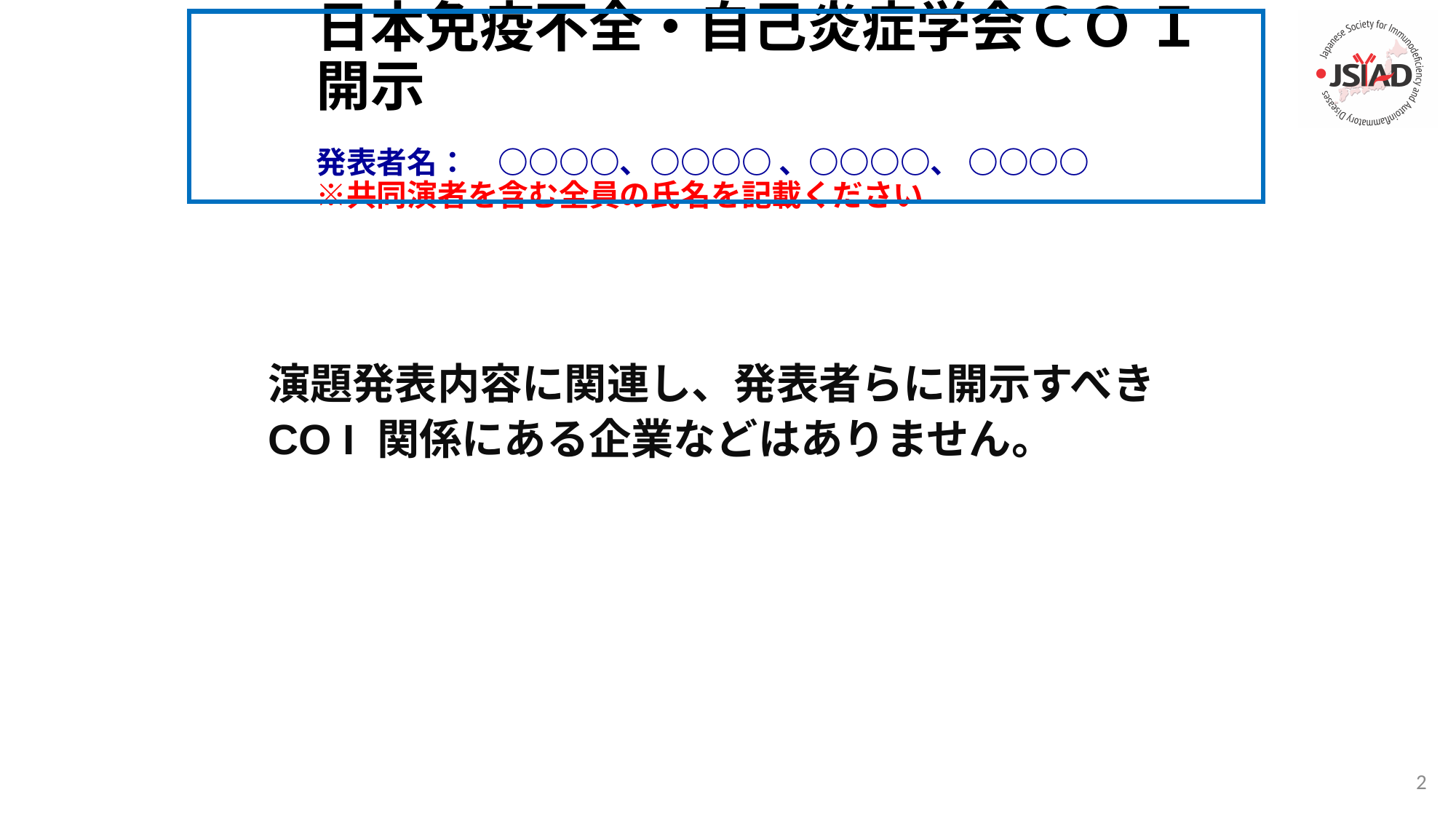

# 日本免疫不全・自己炎症学会ＣＯ Ｉ 開示 　 発表者名：　○○○○、○○○○ 、○○○○、 ○○○○ ※共同演者を含む全員の氏名を記載ください

演題発表内容に関連し、発表者らに開示すべき
CO I 関係にある企業などはありません。

2